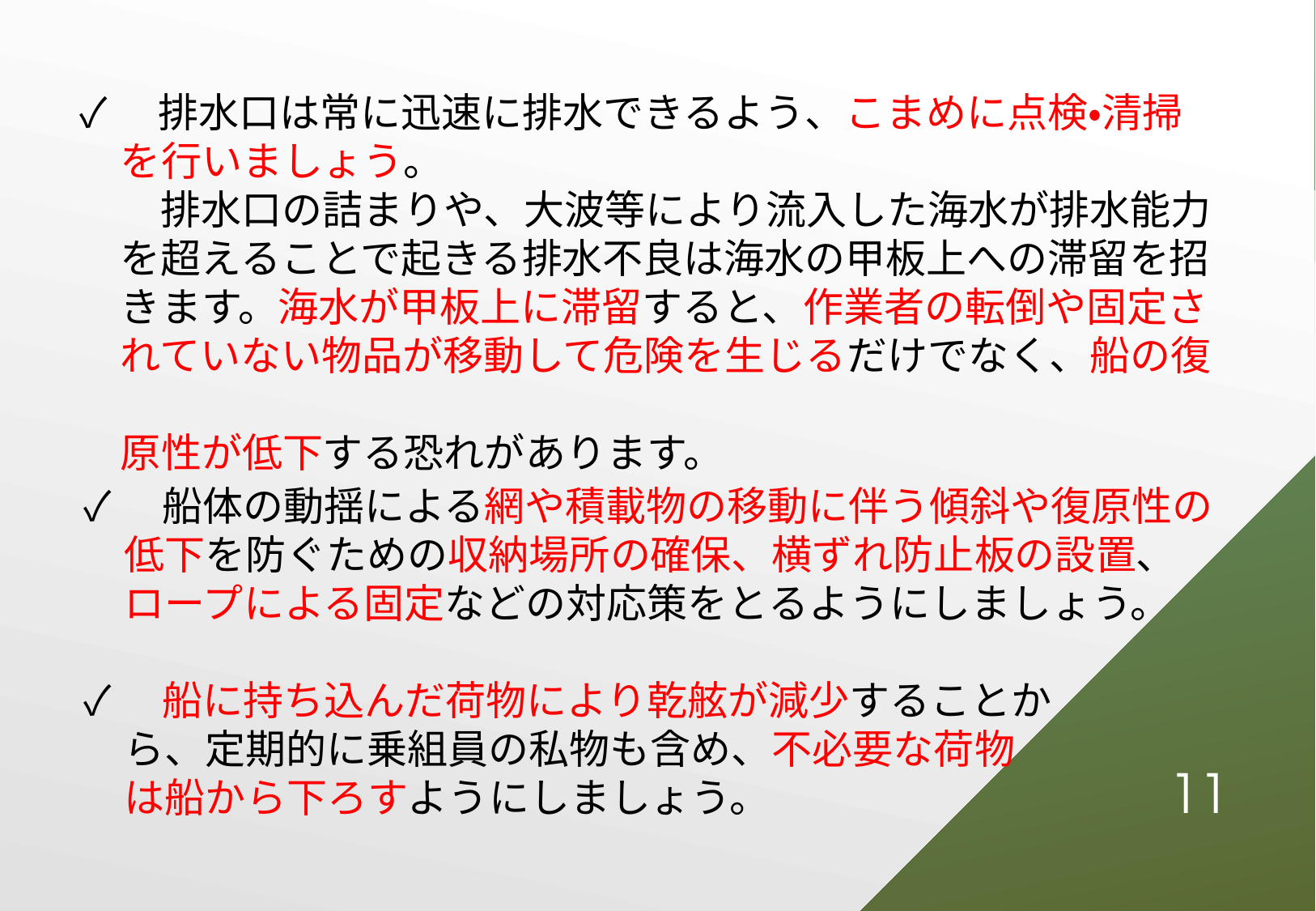

✓　排水口は常に迅速に排水できるよう、こまめに点検・清掃
　を行いましょう。
　　排水口の詰まりや、大波等により流入した海水が排水能力
　を超えることで起きる排水不良は海水の甲板上への滞留を招
　きます。海水が甲板上に滞留すると、作業者の転倒や固定さ
　れていない物品が移動して危険を生じるだけでなく、船の復
　原性が低下する恐れがあります。
✓　船体の動揺による網や積載物の移動に伴う傾斜や復原性の
　低下を防ぐための収納場所の確保、横ずれ防止板の設置、
　ロープによる固定などの対応策をとるようにしましょう。

✓　船に持ち込んだ荷物により乾舷が減少することか
　ら、定期的に乗組員の私物も含め、不必要な荷物
　は船から下ろすようにしましょう。
11